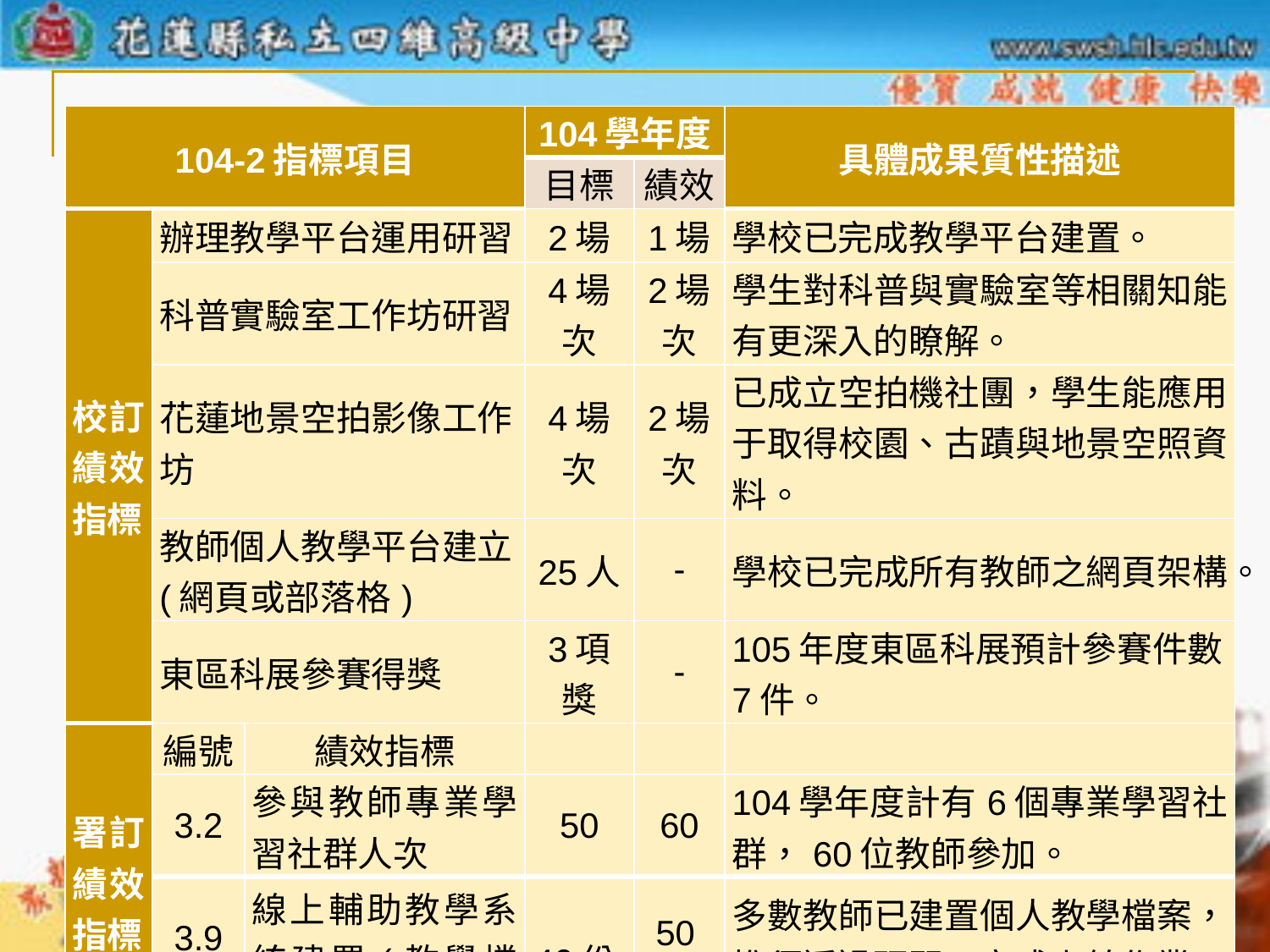

| 104-2指標項目 |  |  | 104學年度 |  | 具體成果質性描述 |
| --- | --- | --- | --- | --- | --- |
|  |  |  | 目標 | 績效 |  |
| 校訂績效指標 | 辦理教學平台運用研習 |  | 2場 | 1場 | 學校已完成教學平台建置。 |
|  | 科普實驗室工作坊研習 |  | 4場次 | 2場次 | 學生對科普與實驗室等相關知能有更深入的瞭解。 |
|  | 花蓮地景空拍影像工作坊 |  | 4場次 | 2場次 | 已成立空拍機社團，學生能應用于取得校園、古蹟與地景空照資料。 |
|  | 教師個人教學平台建立(網頁或部落格) |  | 25人 | - | 學校已完成所有教師之網頁架構。 |
|  | 東區科展參賽得獎 |  | 3項獎 | - | 105年度東區科展預計參賽件數7件。 |
| 署訂績效指標 | 編號 | 績效指標 |  |  |  |
|  | 3.2 | 參與教師專業學習社群人次 | 50 | 60 | 104學年度計有6個專業學習社群，60位教師參加。 |
|  | 3.9 | 線上輔助教學系統建置(教學檔案) | 40份 | 50份 | 多數教師已建置個人教學檔案，惟須透過研習，完成上線作業。 |
P29